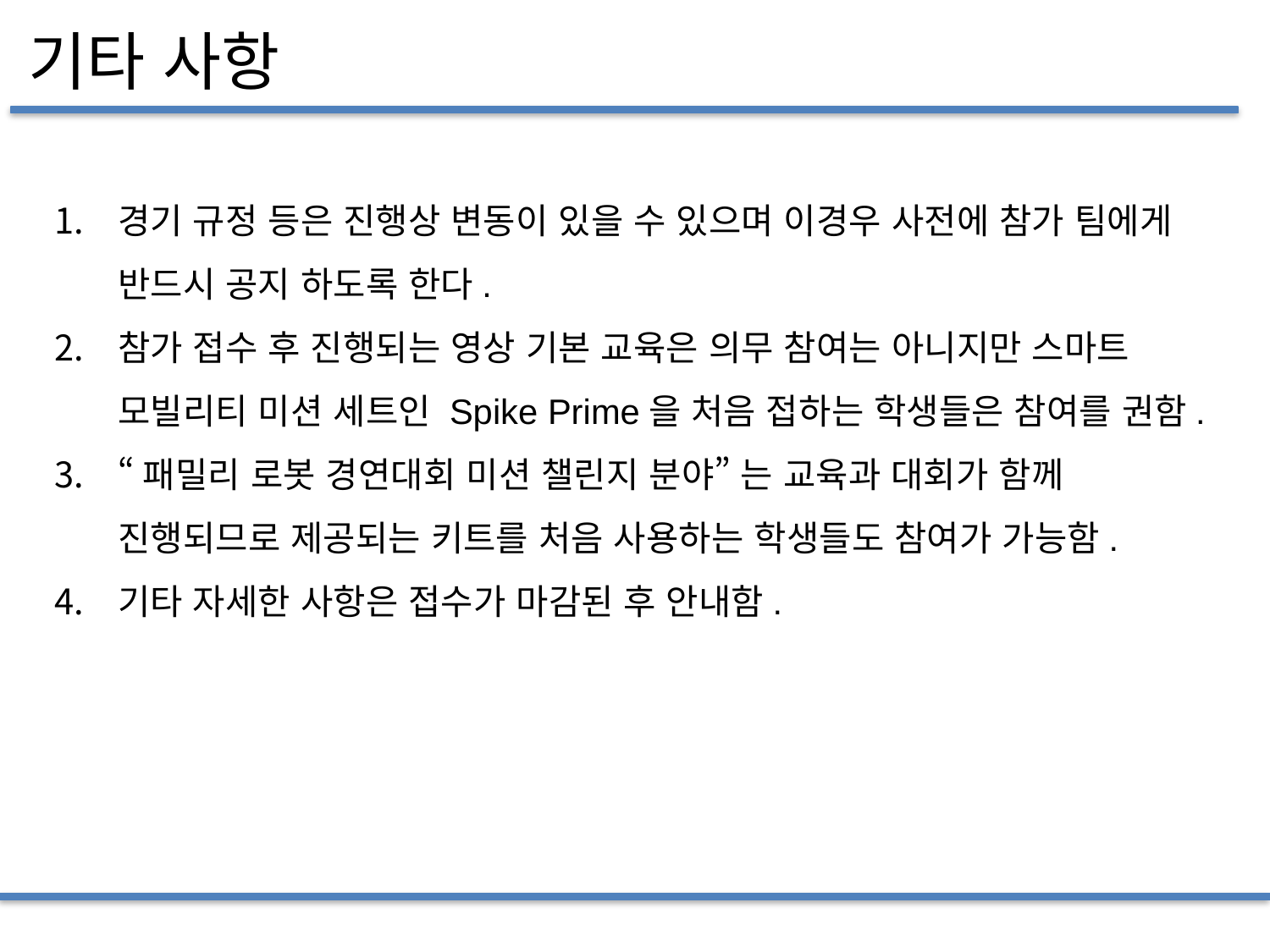

# 기타 사항

경기 규정 등은 진행상 변동이 있을 수 있으며 이경우 사전에 참가 팀에게 반드시 공지 하도록 한다.
참가 접수 후 진행되는 영상 기본 교육은 의무 참여는 아니지만 스마트 모빌리티 미션 세트인 Spike Prime을 처음 접하는 학생들은 참여를 권함.
“패밀리 로봇 경연대회 미션 챌린지 분야” 는 교육과 대회가 함께 진행되므로 제공되는 키트를 처음 사용하는 학생들도 참여가 가능함.
기타 자세한 사항은 접수가 마감된 후 안내함.